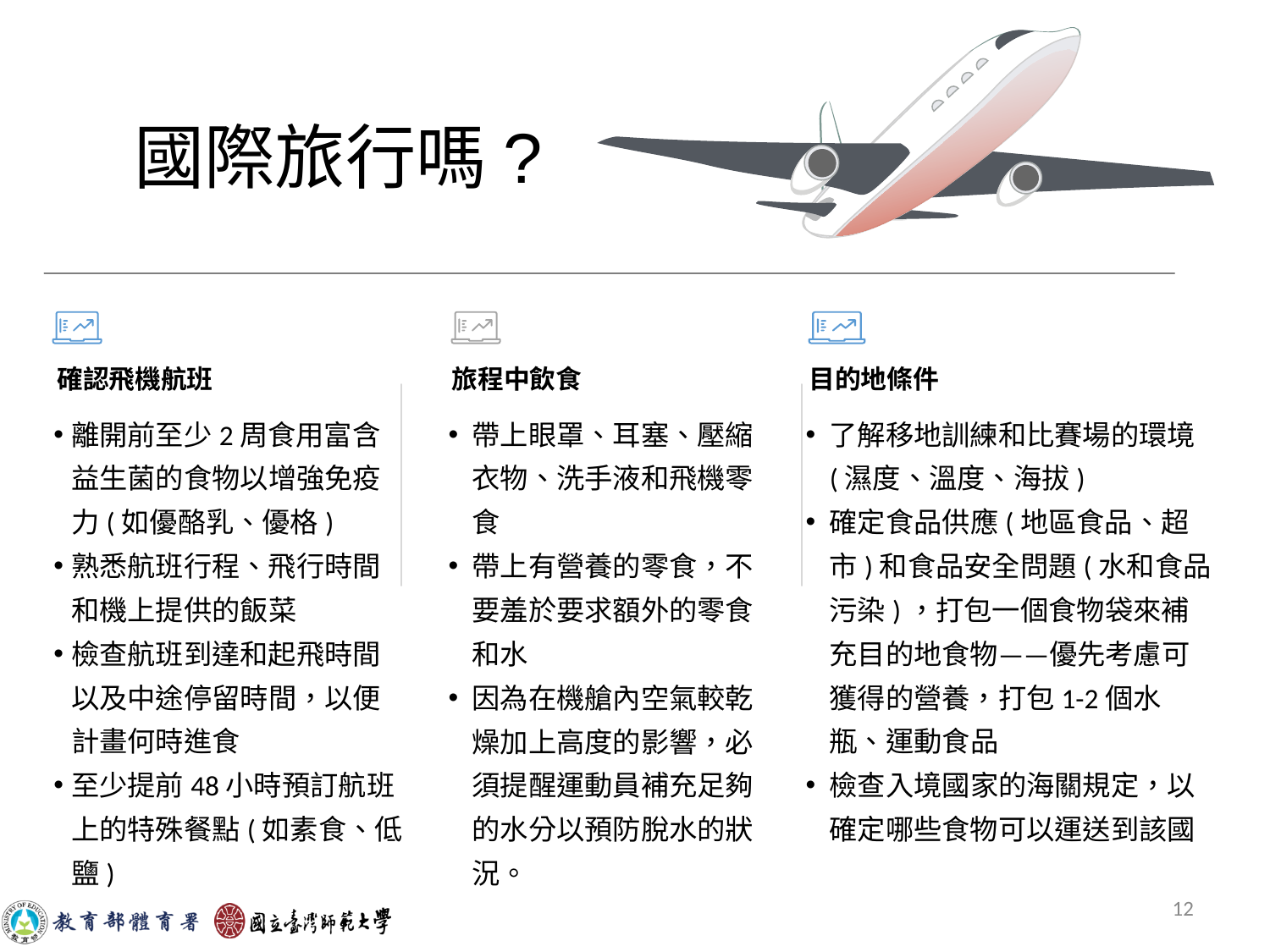

確認飛機航班
旅程中飲食
目的地條件
帶上眼罩、耳塞、壓縮衣物、洗手液和飛機零食
帶上有營養的零食，不要羞於要求額外的零食和水
因為在機艙內空氣較乾燥加上高度的影響，必須提醒運動員補充足夠的水分以預防脫水的狀況。
了解移地訓練和比賽場的環境(濕度、溫度、海拔)
確定食品供應(地區食品、超市)和食品安全問題(水和食品污染)，打包一個食物袋來補充目的地食物——優先考慮可獲得的營養，打包1-2個水瓶、運動食品
檢查入境國家的海關規定，以確定哪些食物可以運送到該國
離開前至少2周食用富含益生菌的食物以增強免疫力(如優酪乳、優格)
熟悉航班行程、飛行時間和機上提供的飯菜
檢查航班到達和起飛時間以及中途停留時間，以便計畫何時進食
至少提前48小時預訂航班上的特殊餐點(如素食、低鹽)
# 國際旅行嗎?
12